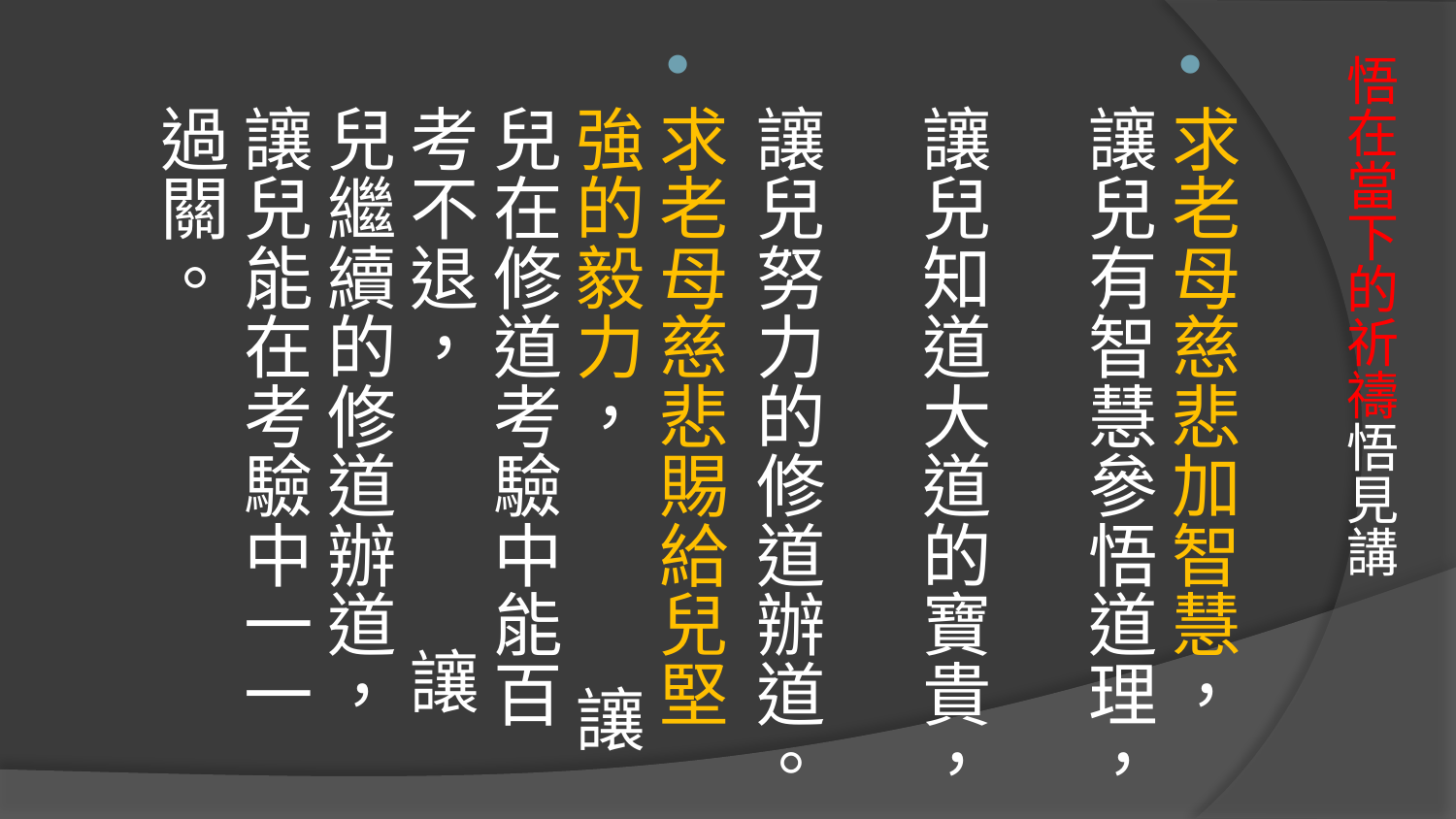

求老母慈悲加智慧，
讓兒有智慧參悟道理，
讓兒知道大道的寶貴，
讓兒努力的修道辦道。
求老母慈悲賜給兒堅強的毅力，               讓兒在修道考驗中能百考不退，                 讓兒繼續的修道辦道，讓兒能在考驗中一一過關。

# 悟在當下的祈禱悟見講